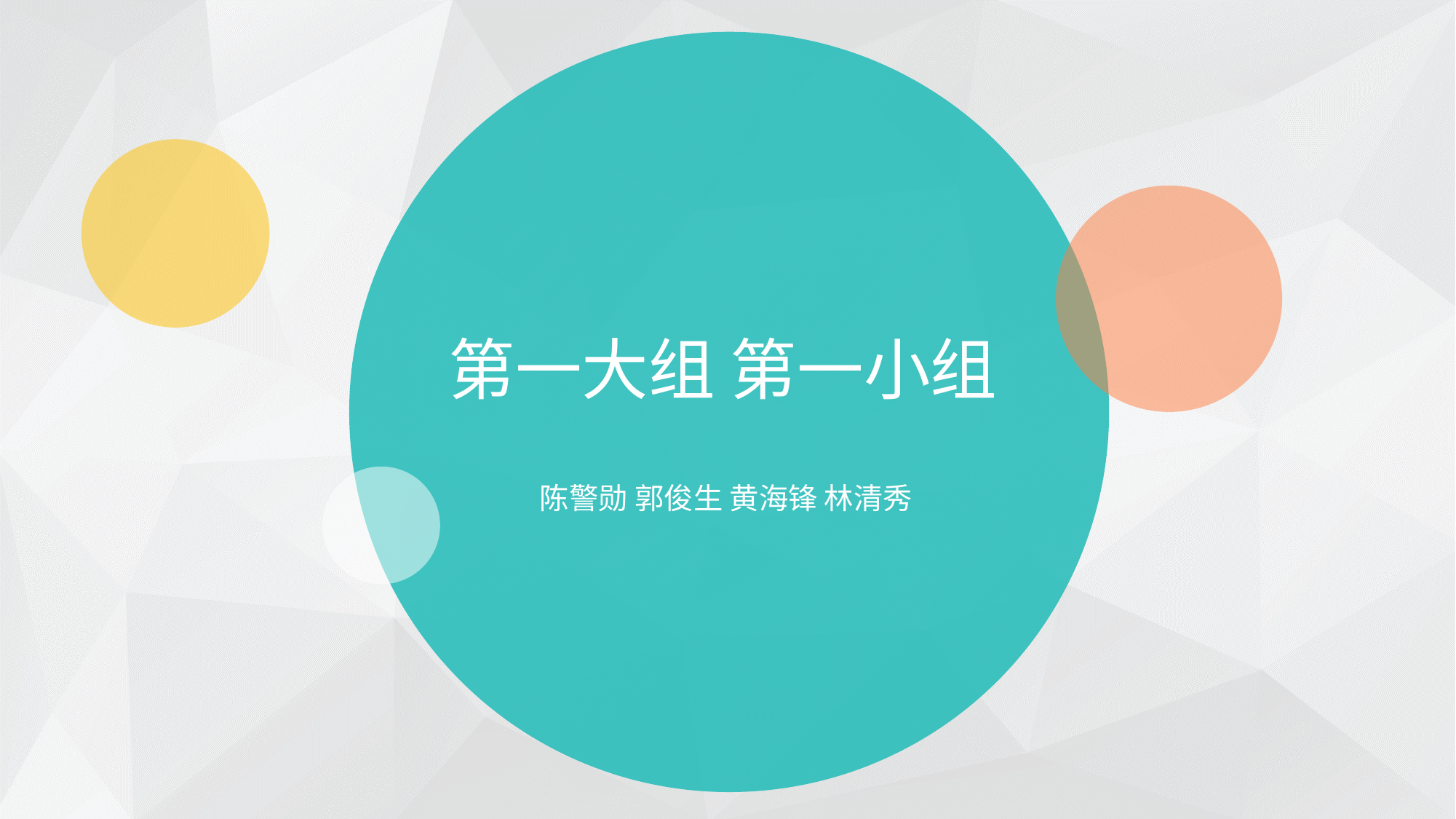

# 第一大组 第一小组
 陈警勋 郭俊生 黄海锋 林清秀